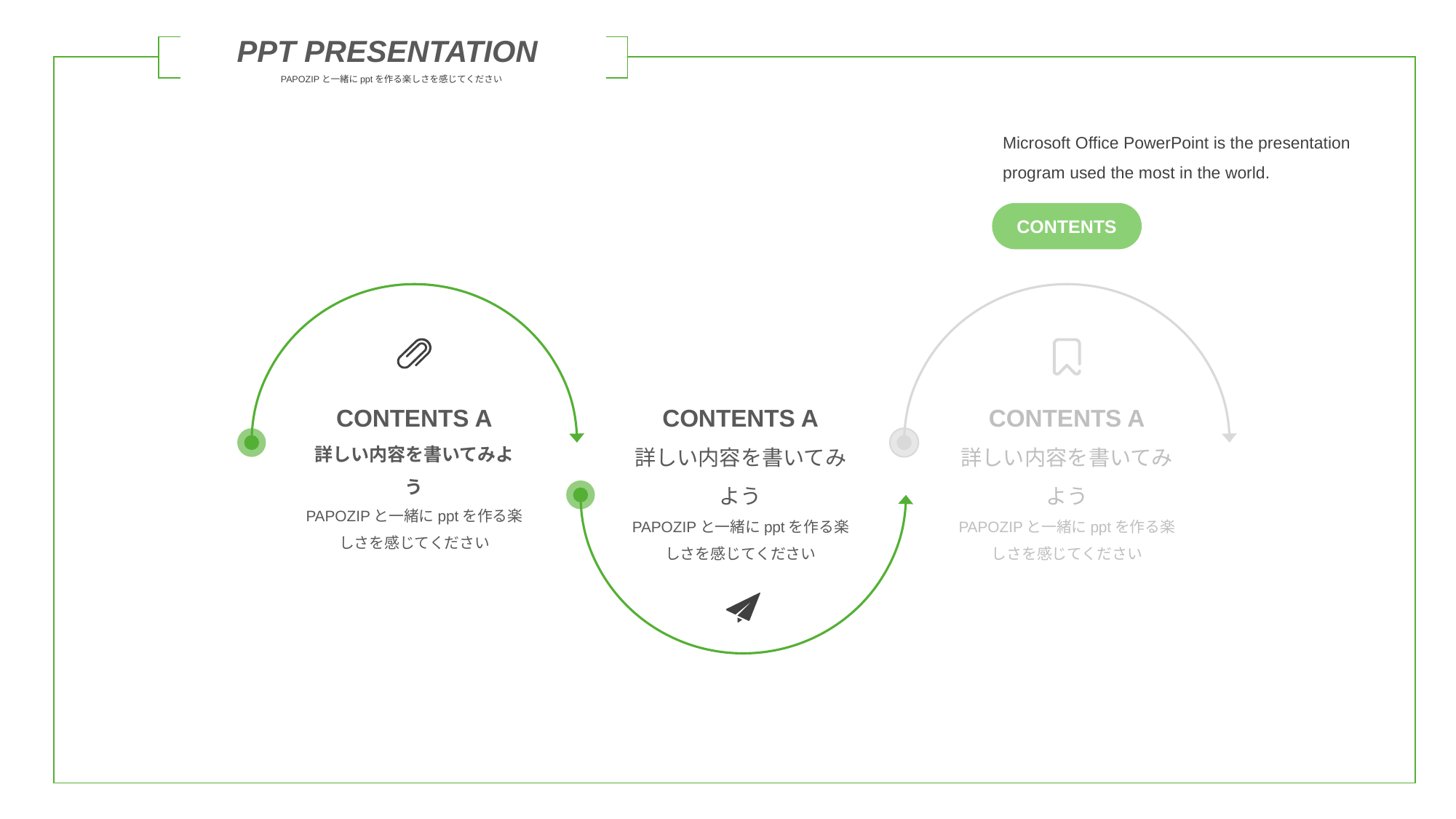

PPT PRESENTATION
PAPOZIPと一緒にpptを作る楽しさを感じてください
|  |  |  |
| --- | --- | --- |

Microsoft Office PowerPoint is the presentation program used the most in the world.
CONTENTS

CONTENTS A
詳しい内容を書いてみよう
PAPOZIPと一緒にpptを作る楽しさを感じてください
CONTENTS A
詳しい内容を書いてみよう
PAPOZIPと一緒にpptを作る楽しさを感じてください
CONTENTS A
詳しい内容を書いてみよう
PAPOZIPと一緒にpptを作る楽しさを感じてください